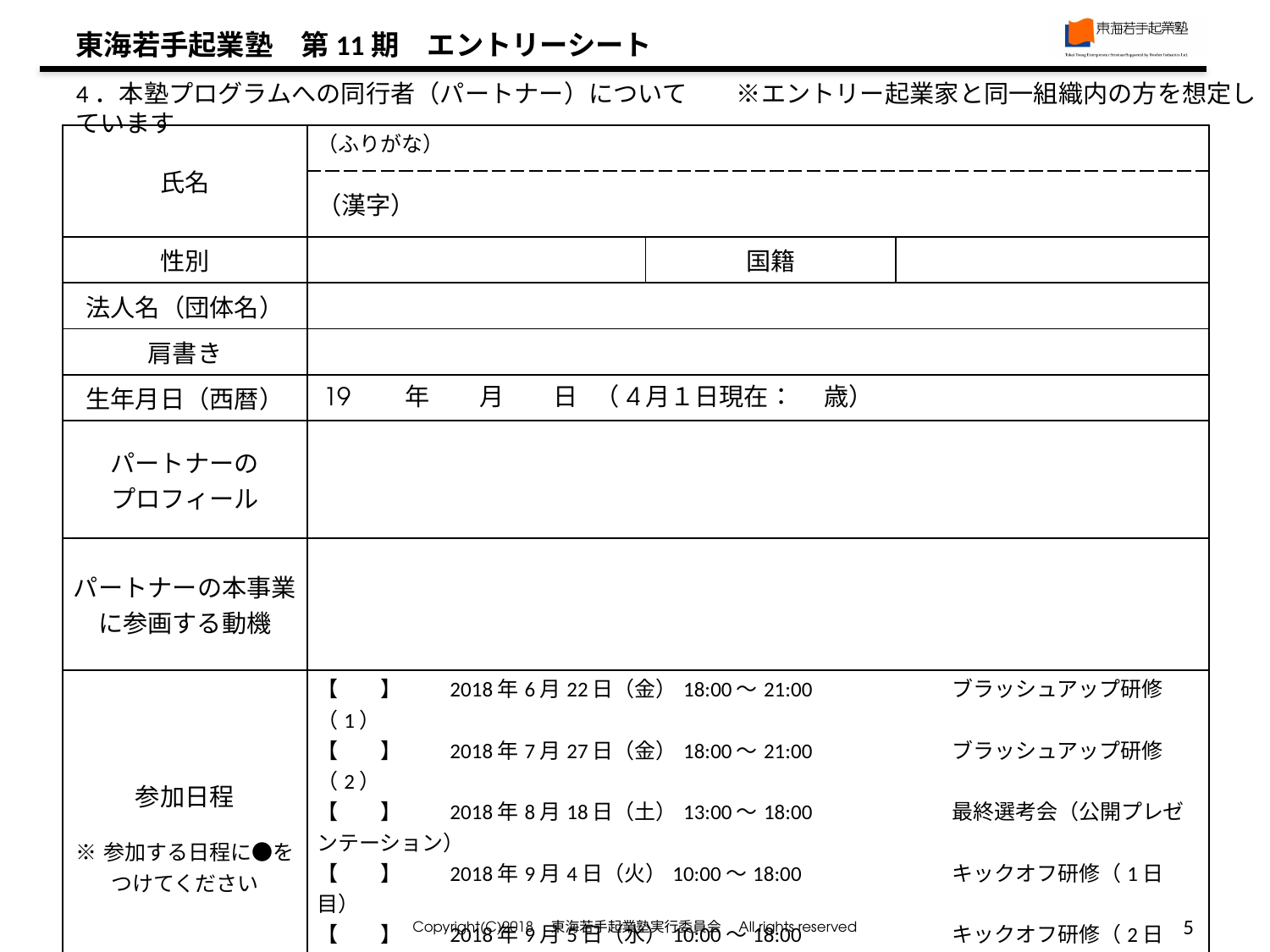

4．本塾プログラムへの同行者（パートナー）について　　※エントリー起業家と同一組織内の方を想定しています
| 氏名 | （ふりがな） |  |  |
| --- | --- | --- | --- |
|  | （漢字） |  |  |
| 性別 |  | 国籍 |  |
| 法人名（団体名） |  |  |  |
| 肩書き |  |  |  |
| 生年月日（西暦） | 19　　年　　月　　日 （4月１日現在： 　歳） |  |  |
| パートナーの プロフィール |  |  |  |
| パートナーの本事業に参画する動機 |  |  |  |
| 参加日程 ※参加する日程に●をつけてください | 【　　】　　2018年6月22日（金）18:00〜21:00 　 ブラッシュアップ研修（1） 【　　】　　2018年7月27日（金）18:00〜21:00 ブラッシュアップ研修（2） 【　　】　　2018年8月18日（土）13:00〜18:00 最終選考会（公開プレゼンテーション） 【　　】　　2018年9月4日（火）10:00〜18:00 キックオフ研修（1日目） 【　　】　　2018年9月5日（水）10:00〜18:00 キックオフ研修（2日目） 【　　】　　2018年12月4日（火）10:00〜18:00 中間研修（1日目） 【　　】　　2018年12月5日（水）10:00〜18:00 中間研修（2日目） 【　　】　　2019年3月2日（土）10:00〜18:00 最終報告会 |  |  |
Copyright(C)2018　東海若手起業塾実行委員会　All rights reserved
5